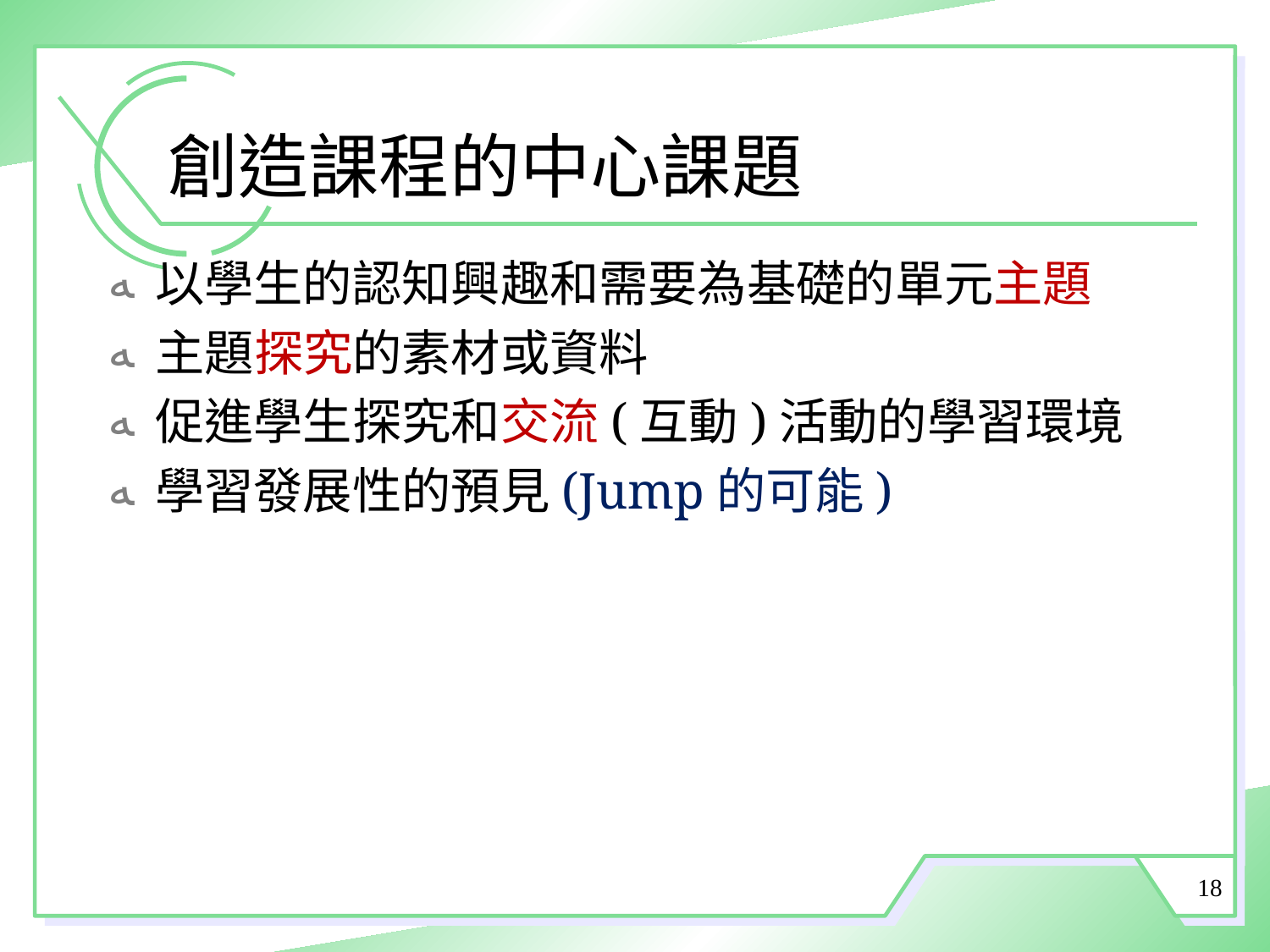

# 創造課程的中心課題
以學生的認知興趣和需要為基礎的單元主題
主題探究的素材或資料
促進學生探究和交流(互動)活動的學習環境
學習發展性的預見(Jump的可能)

18